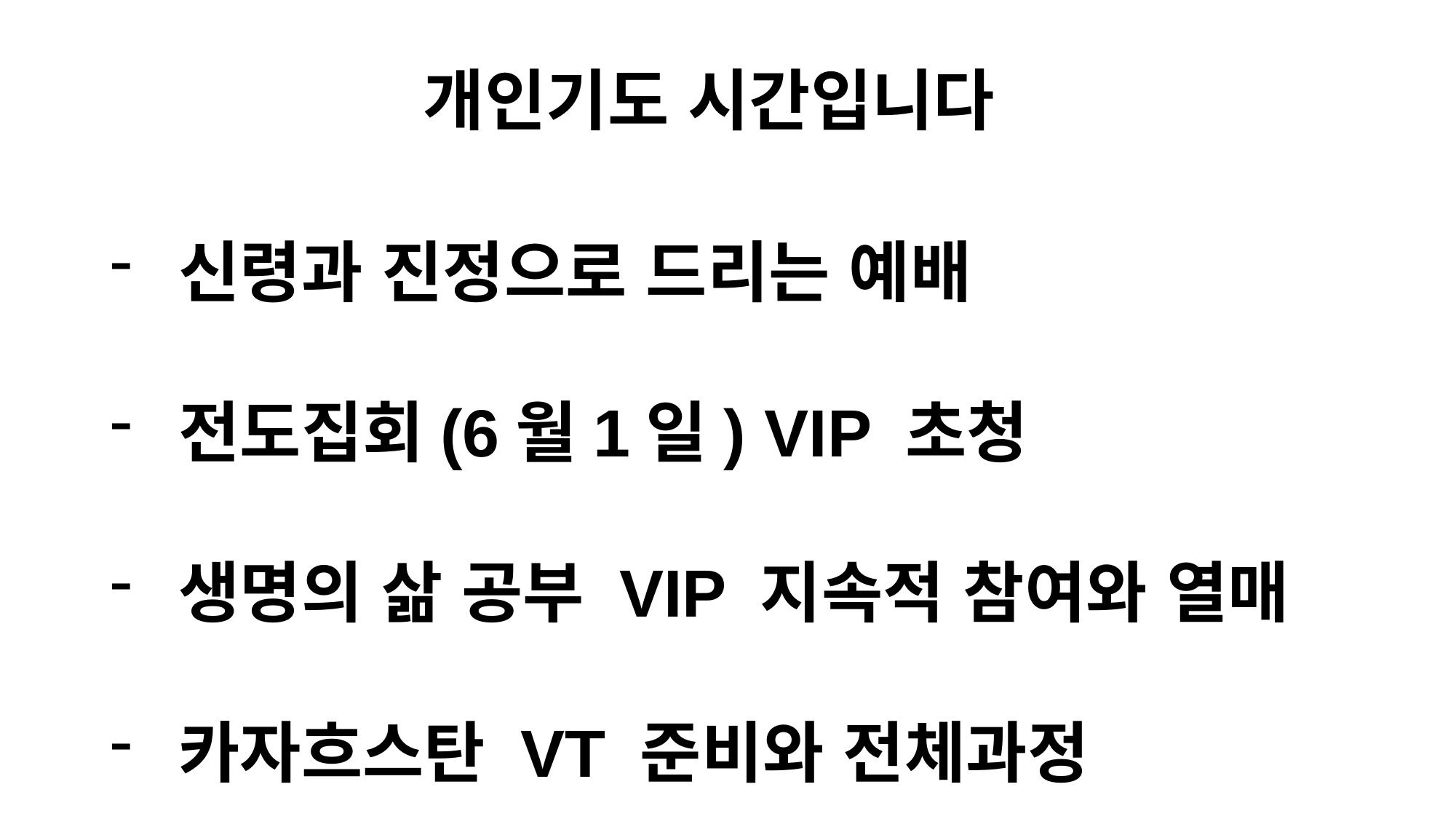

개인기도 시간입니다
신령과 진정으로 드리는 예배
전도집회(6월1일) VIP 초청
생명의 삶 공부 VIP 지속적 참여와 열매
카자흐스탄 VT 준비와 전체과정